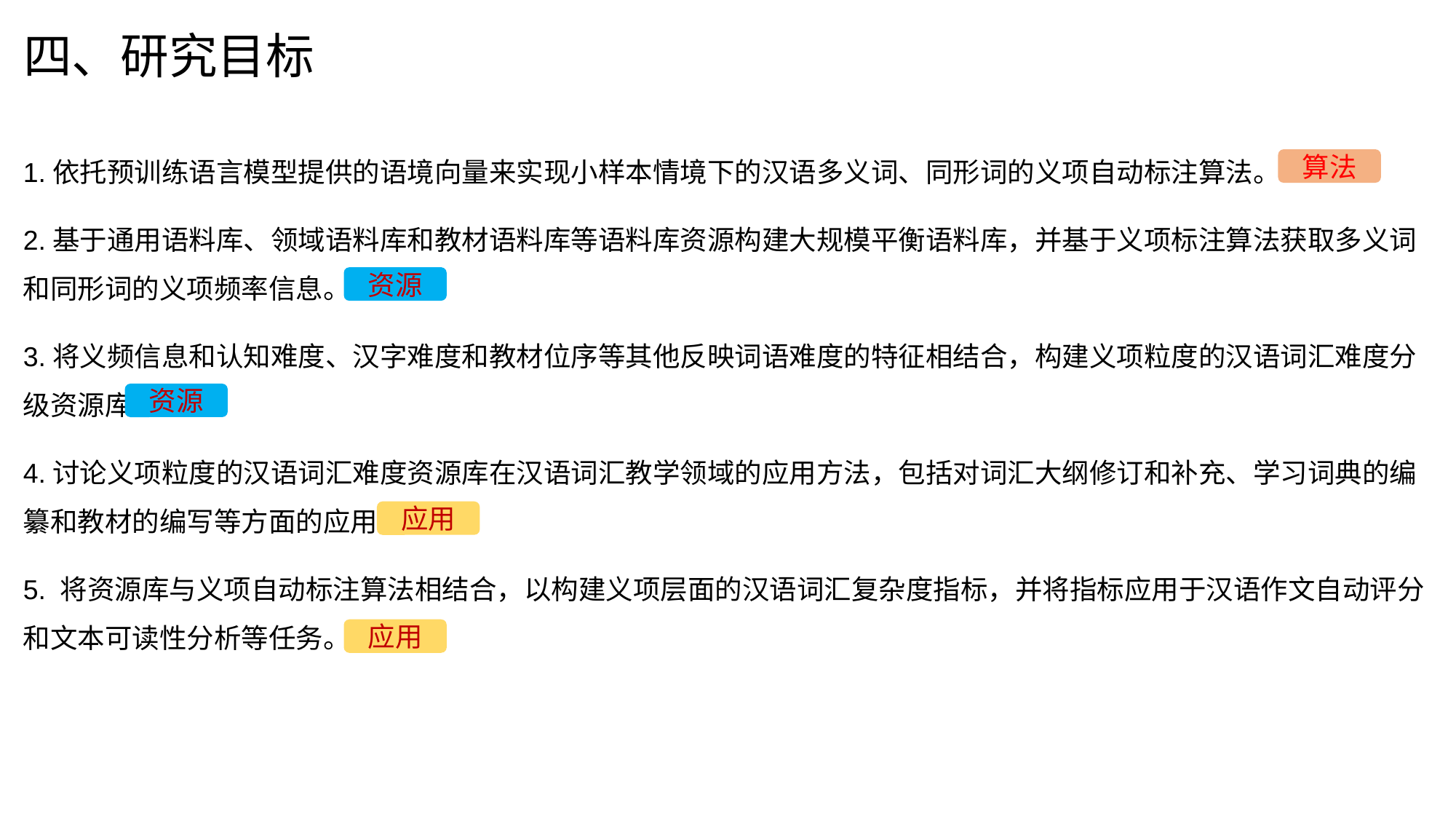

四、研究目标
1.依托预训练语言模型提供的语境向量来实现小样本情境下的汉语多义词、同形词的义项自动标注算法。
2.基于通用语料库、领域语料库和教材语料库等语料库资源构建大规模平衡语料库，并基于义项标注算法获取多义词和同形词的义项频率信息。
3.将义频信息和认知难度、汉字难度和教材位序等其他反映词语难度的特征相结合，构建义项粒度的汉语词汇难度分级资源库。
4.讨论义项粒度的汉语词汇难度资源库在汉语词汇教学领域的应用方法，包括对词汇大纲修订和补充、学习词典的编纂和教材的编写等方面的应用
5. 将资源库与义项自动标注算法相结合，以构建义项层面的汉语词汇复杂度指标，并将指标应用于汉语作文自动评分和文本可读性分析等任务。
算法
资源
资源
应用
应用